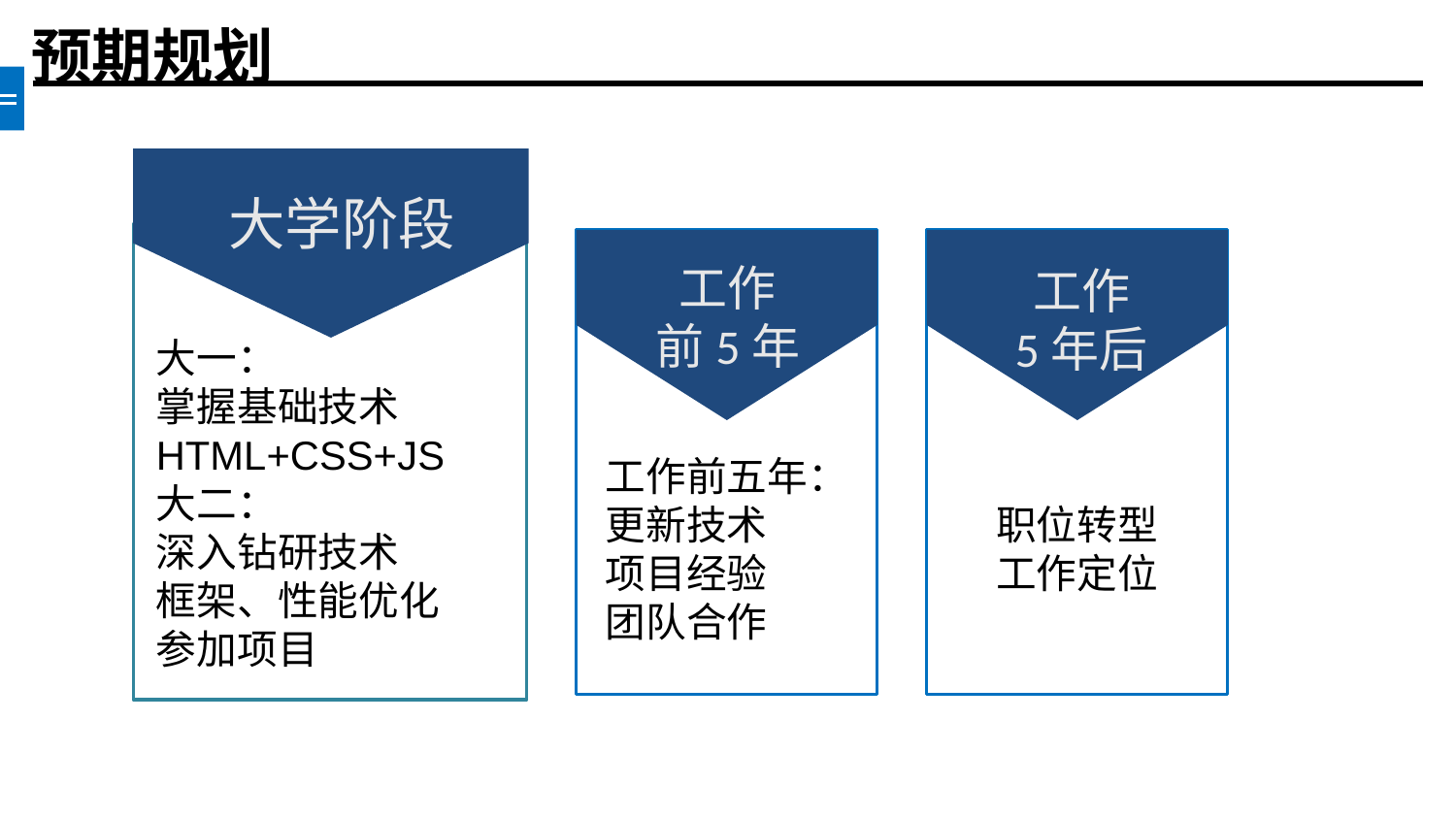

预期规划

14

大学阶段

工作
前5年
工作
5年后
大一：
掌握基础技术
HTML+CSS+JS
大二：
深入钻研技术
框架、性能优化
参加项目
工作前五年：
更新技术
项目经验
团队合作
职位转型
工作定位